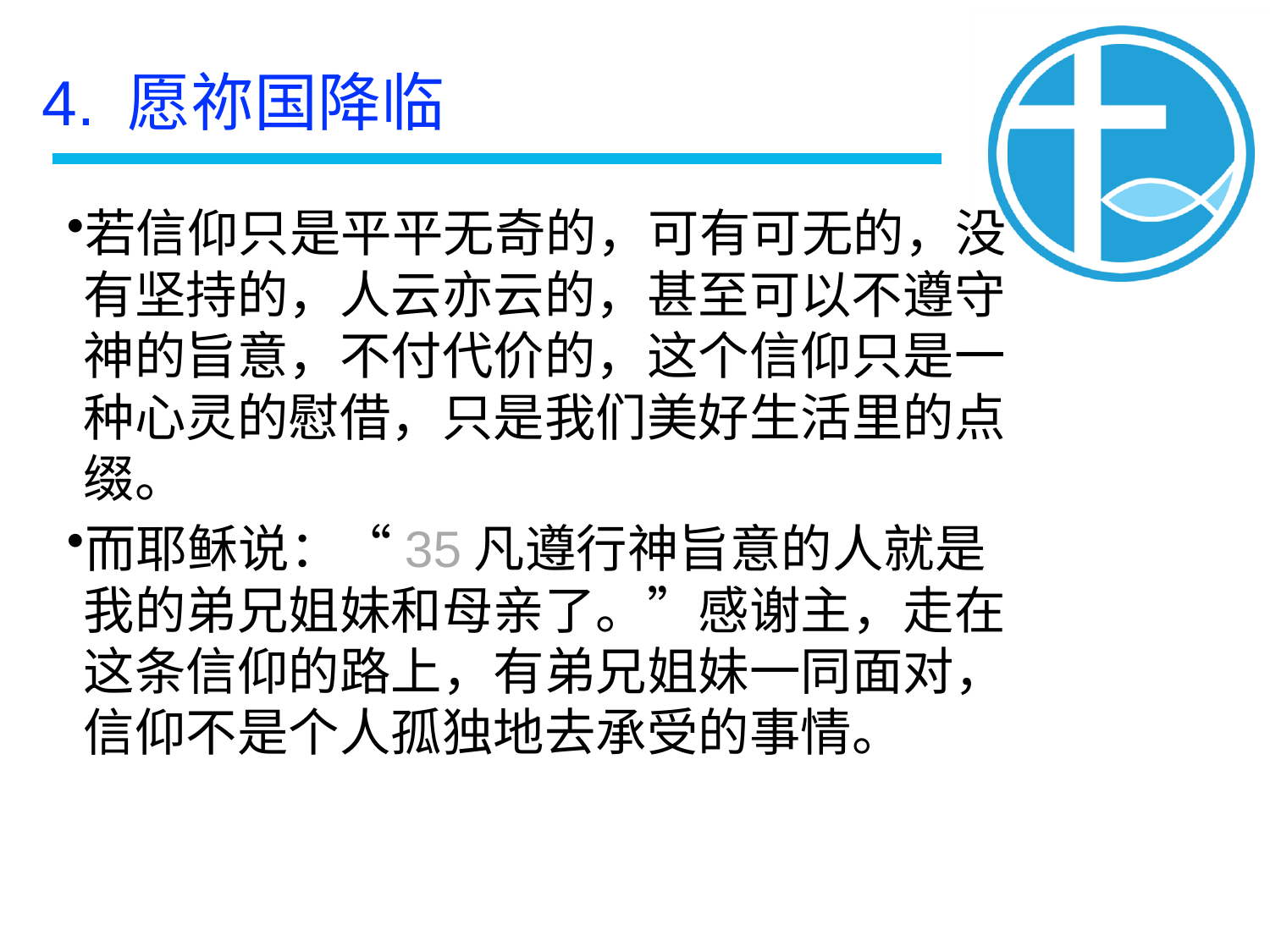

4. 愿祢国降临
若信仰只是平平无奇的，可有可无的，没有坚持的，人云亦云的，甚至可以不遵守神的旨意，不付代价的，这个信仰只是一种心灵的慰借，只是我们美好生活里的点缀。
而耶稣说：“35凡遵行神旨意的人就是我的弟兄姐妹和母亲了。”感谢主，走在这条信仰的路上，有弟兄姐妹一同面对，信仰不是个人孤独地去承受的事情。